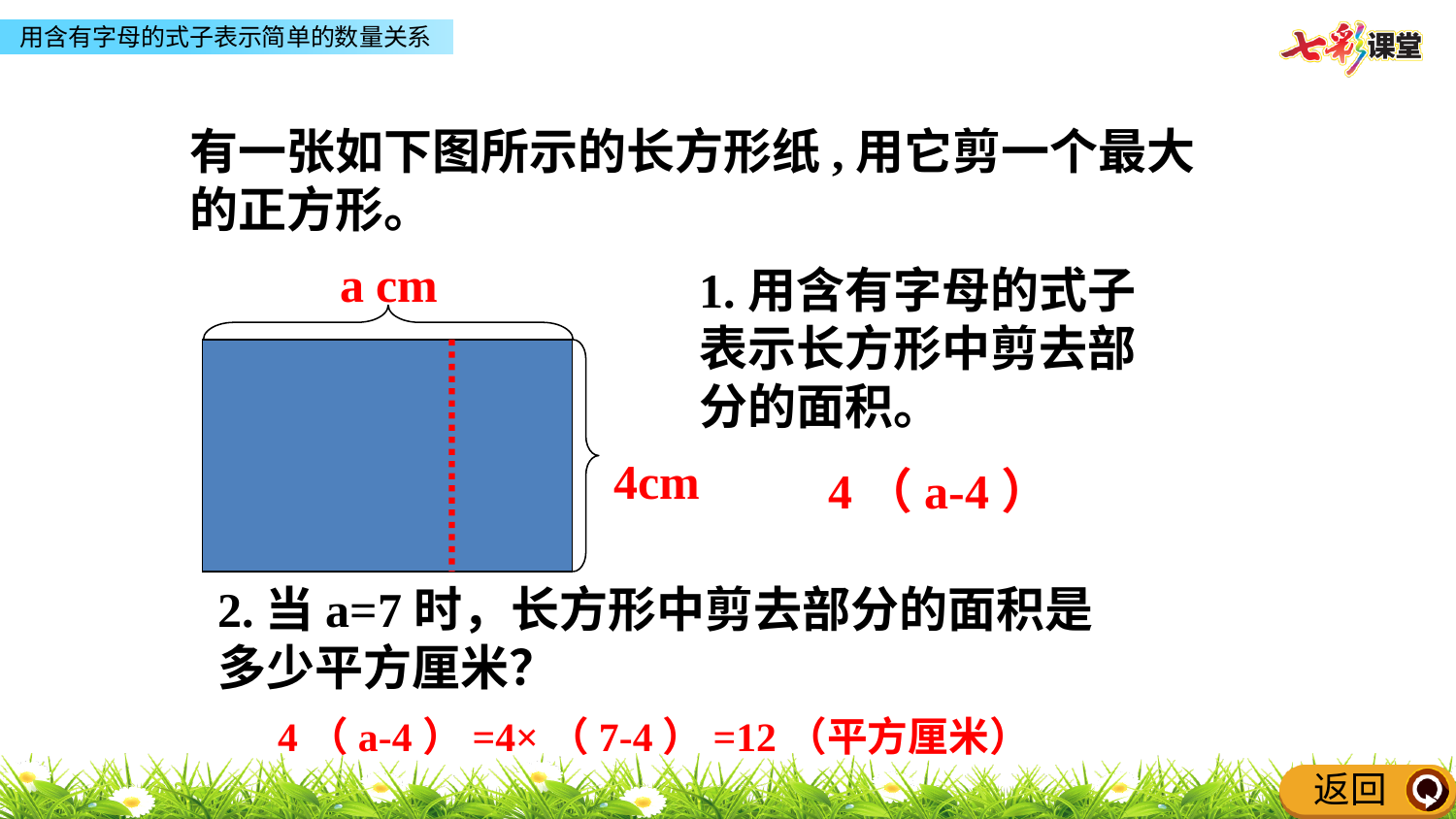

有一张如下图所示的长方形纸,用它剪一个最大的正方形。

a cm
1.用含有字母的式子
表示长方形中剪去部
分的面积。

4cm
4（a-4）
2.当a=7时，长方形中剪去部分的面积是多少平方厘米？
4（a-4）=4×（7-4）=12（平方厘米）